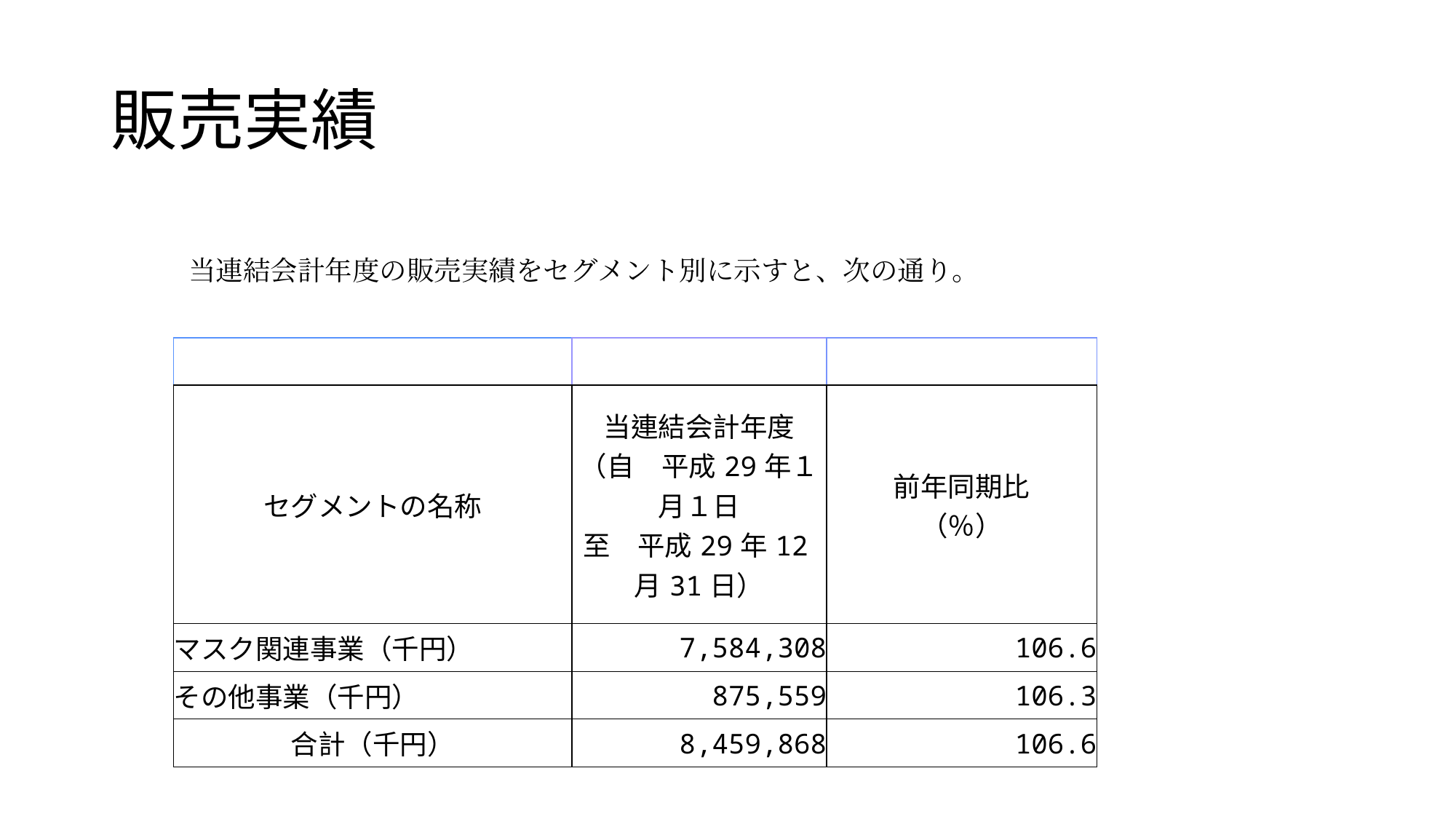

# 販売実績
当連結会計年度の販売実績をセグメント別に示すと、次の通り。
|  |  |  |
| --- | --- | --- |
| セグメントの名称 | 当連結会計年度 （自　平成29年１月１日 至　平成29年12月31日） | 前年同期比 （％） |
| マスク関連事業（千円） | 7,584,308 | 106.6 |
| その他事業（千円） | 875,559 | 106.3 |
| 合計（千円） | 8,459,868 | 106.6 |